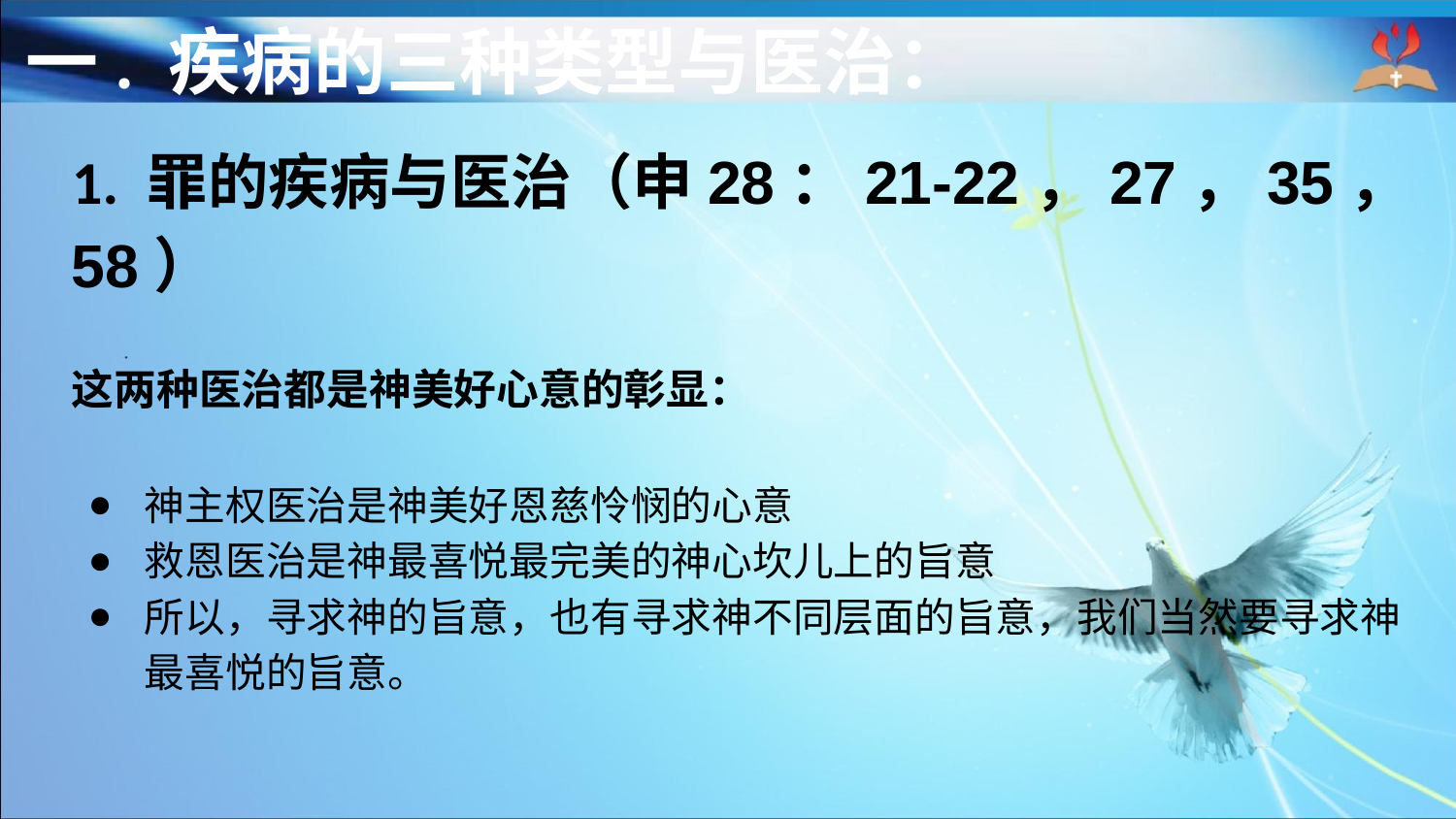

一. 疾病的三种类型与医治：
1. 罪的疾病与医治（申28：21-22，27，35，58）

这两种医治都是神美好心意的彰显：

神主权医治是神美好恩慈怜悯的心意
救恩医治是神最喜悦最完美的神心坎儿上的旨意
所以，寻求神的旨意，也有寻求神不同层面的旨意，我们当然要寻求神最喜悦的旨意。